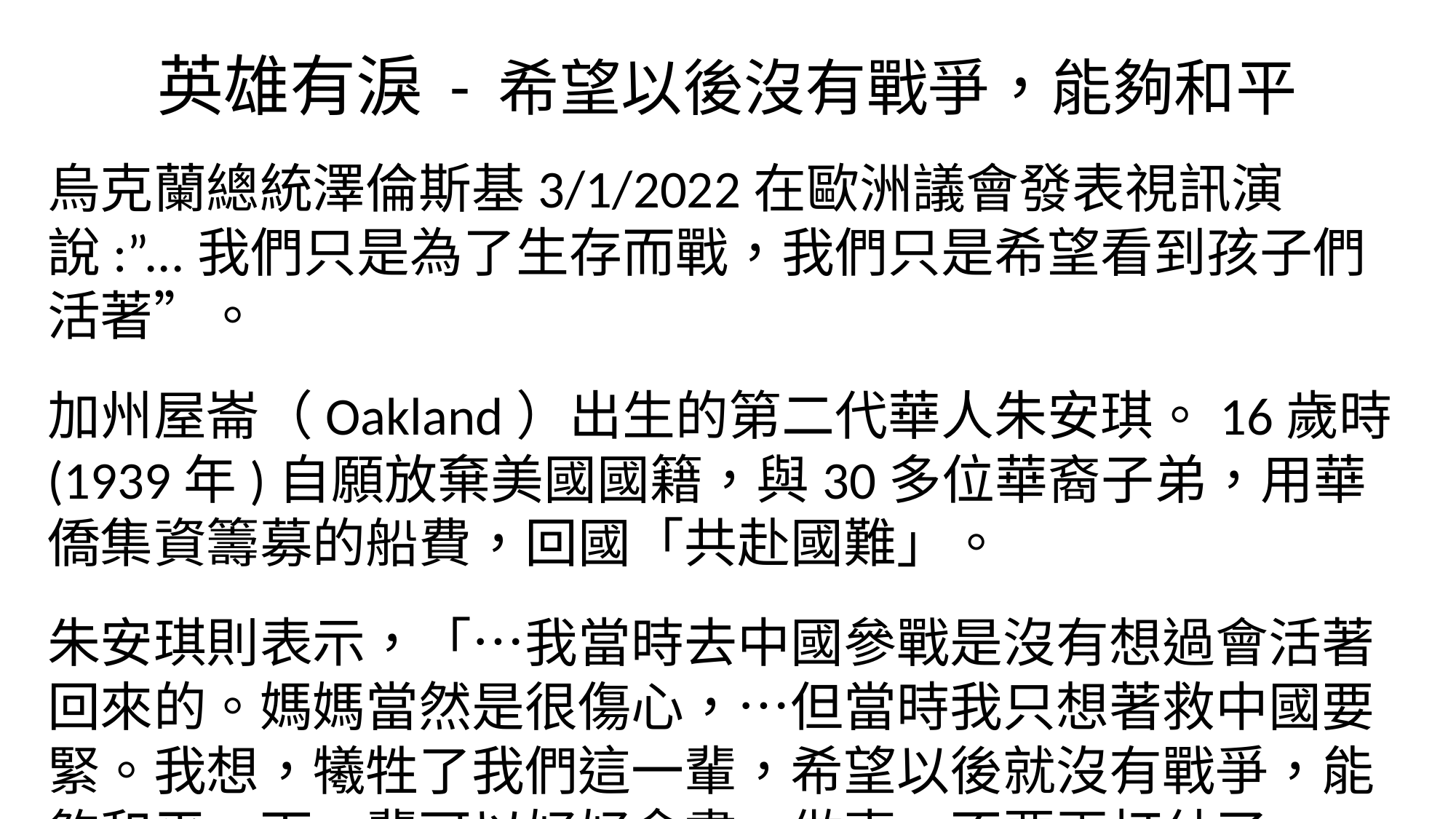

# 英雄有淚 - 希望以後沒有戰爭，能夠和平
烏克蘭總統澤倫斯基3/1/2022在歐洲議會發表視訊演說:”...我們只是為了生存而戰，我們只是希望看到孩子們活著”。

加州屋崙（Oakland）出生的第二代華人朱安琪。16歲時(1939年)自願放棄美國國籍，與30多位華裔子弟，用華僑集資籌募的船費，回國「共赴國難」。

朱安琪則表示，「…我當時去中國參戰是沒有想過會活著回來的。媽媽當然是很傷心，…但當時我只想著救中國要緊。我想，犧牲了我們這一輩，希望以後就沒有戰爭，能夠和平，下一輩可以好好念書、做事，不要再打仗了。」